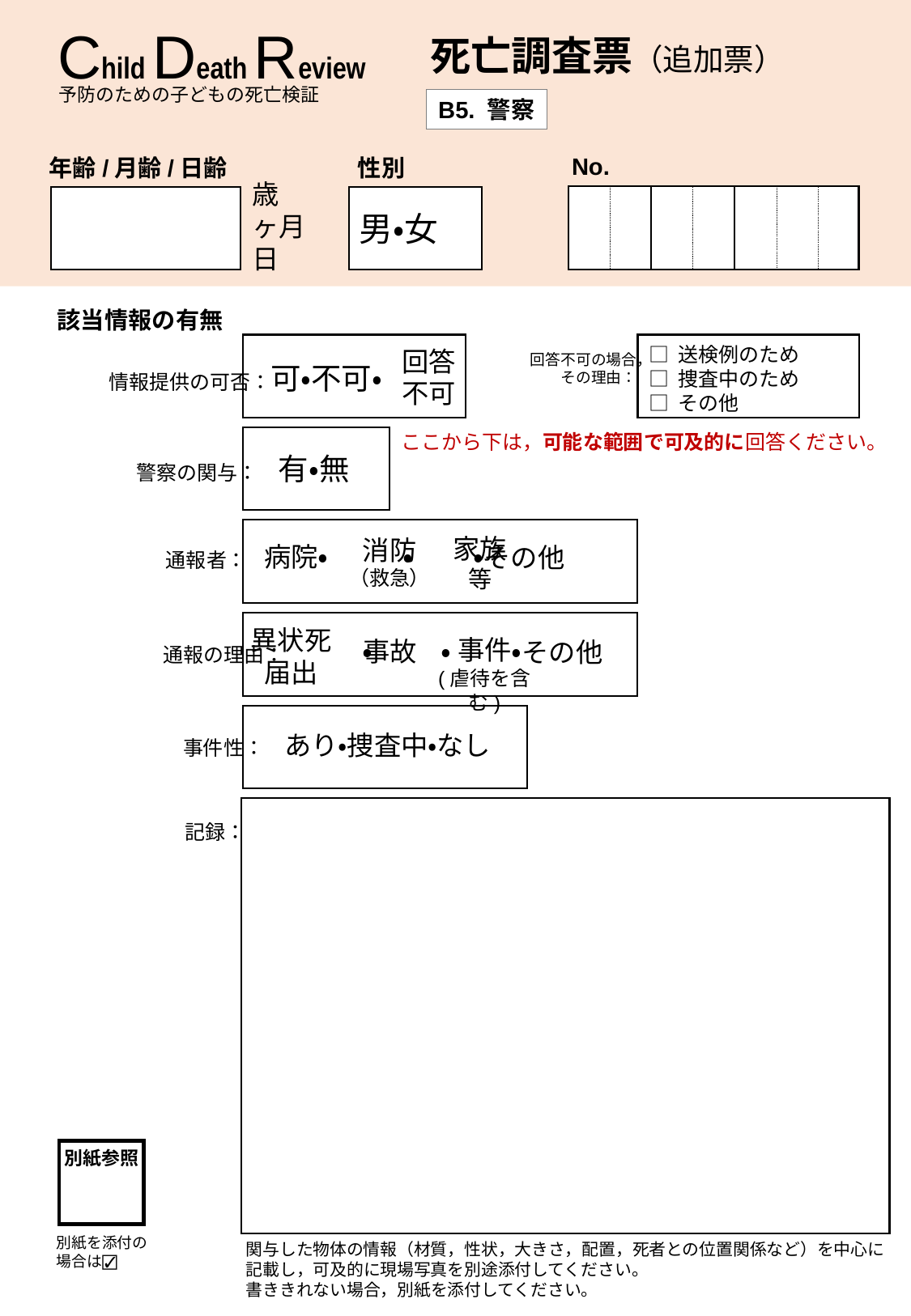

Child Death Review
死亡調査票（追加票）
予防のための子どもの死亡検証
B5. 警察
No.
年齢/月齢/日齢
性別
歳
ヶ月
日

男・女
該当情報の有無

□ 送検例のため
□ 捜査中のため
□ その他
回答
不可
回答不可の場合，
その理由：
情報提供の可否：可・不可・
ここから下は，可能な範囲で可及的に回答ください。

警察の関与：　有・無

家族等
消防
（救急）
通報者：　　　・　　  ・　　・その他
病院

異状死届出
通報の理由：　　　 ・　　 ・　　・その他
事件
(虐待を含む)
事故

事件性：　あり・捜査中・なし

記録：
別紙参照

別紙を添付の場合は☑
関与した物体の情報（材質，性状，大きさ，配置，死者との位置関係など）を中心に記載し，可及的に現場写真を別途添付してください。
書ききれない場合，別紙を添付してください。